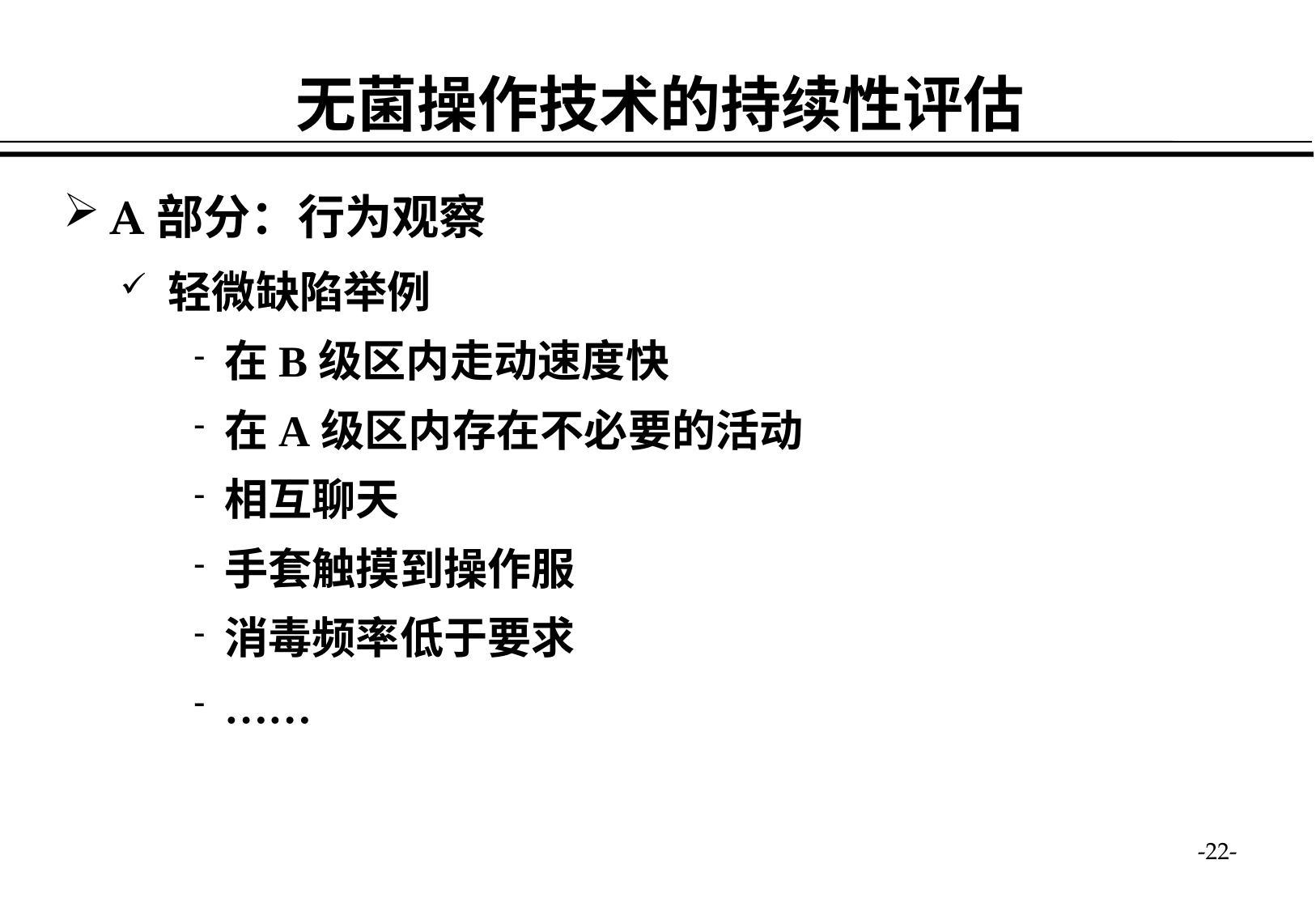

无菌操作技术的持续性评估
A部分：行为观察
轻微缺陷举例
在B级区内走动速度快
在A级区内存在不必要的活动
相互聊天
手套触摸到操作服
消毒频率低于要求
……
-22-